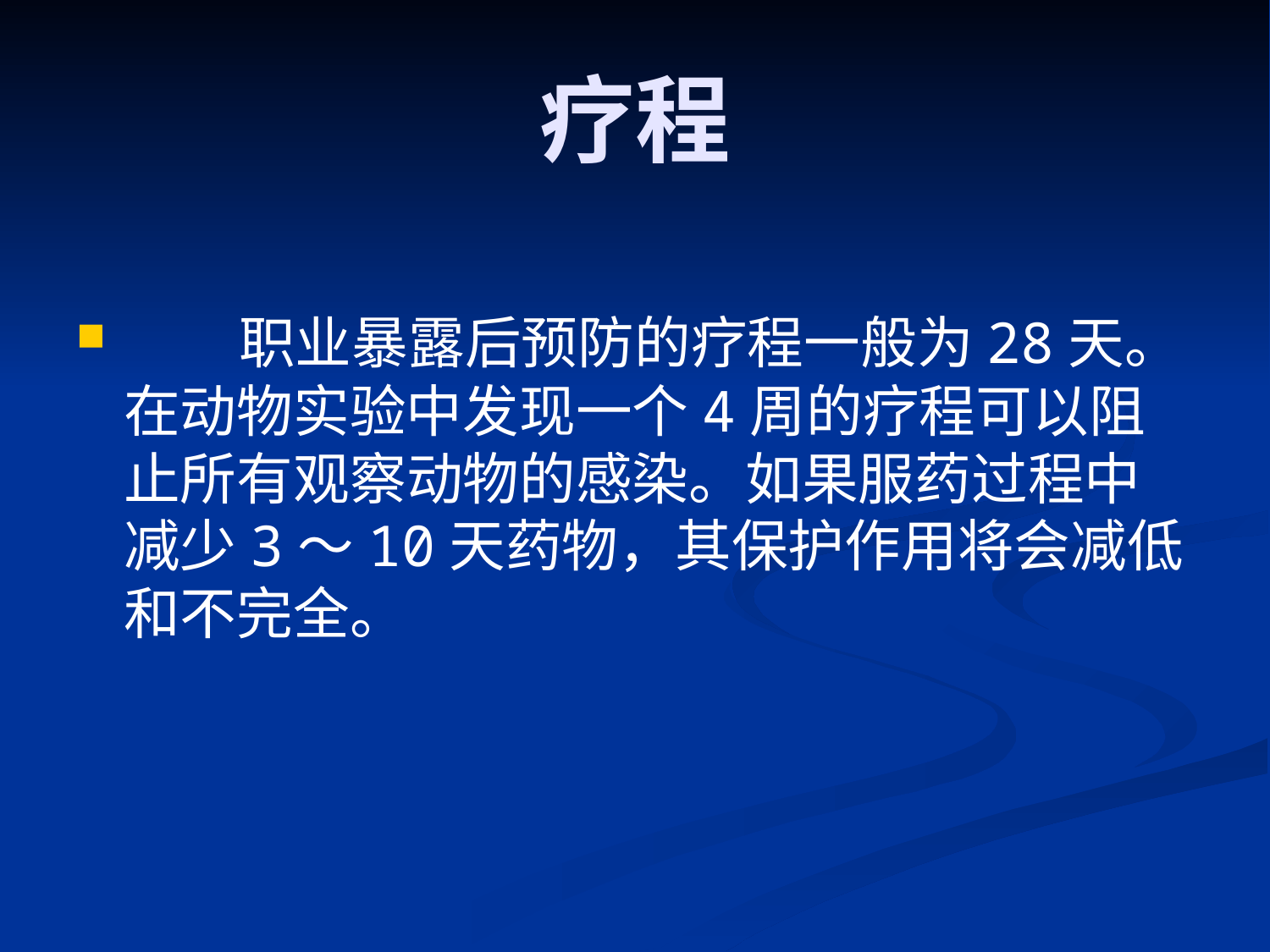

# 疗程

        职业暴露后预防的疗程一般为28天。在动物实验中发现一个4周的疗程可以阻止所有观察动物的感染。如果服药过程中减少3～10天药物，其保护作用将会减低和不完全。